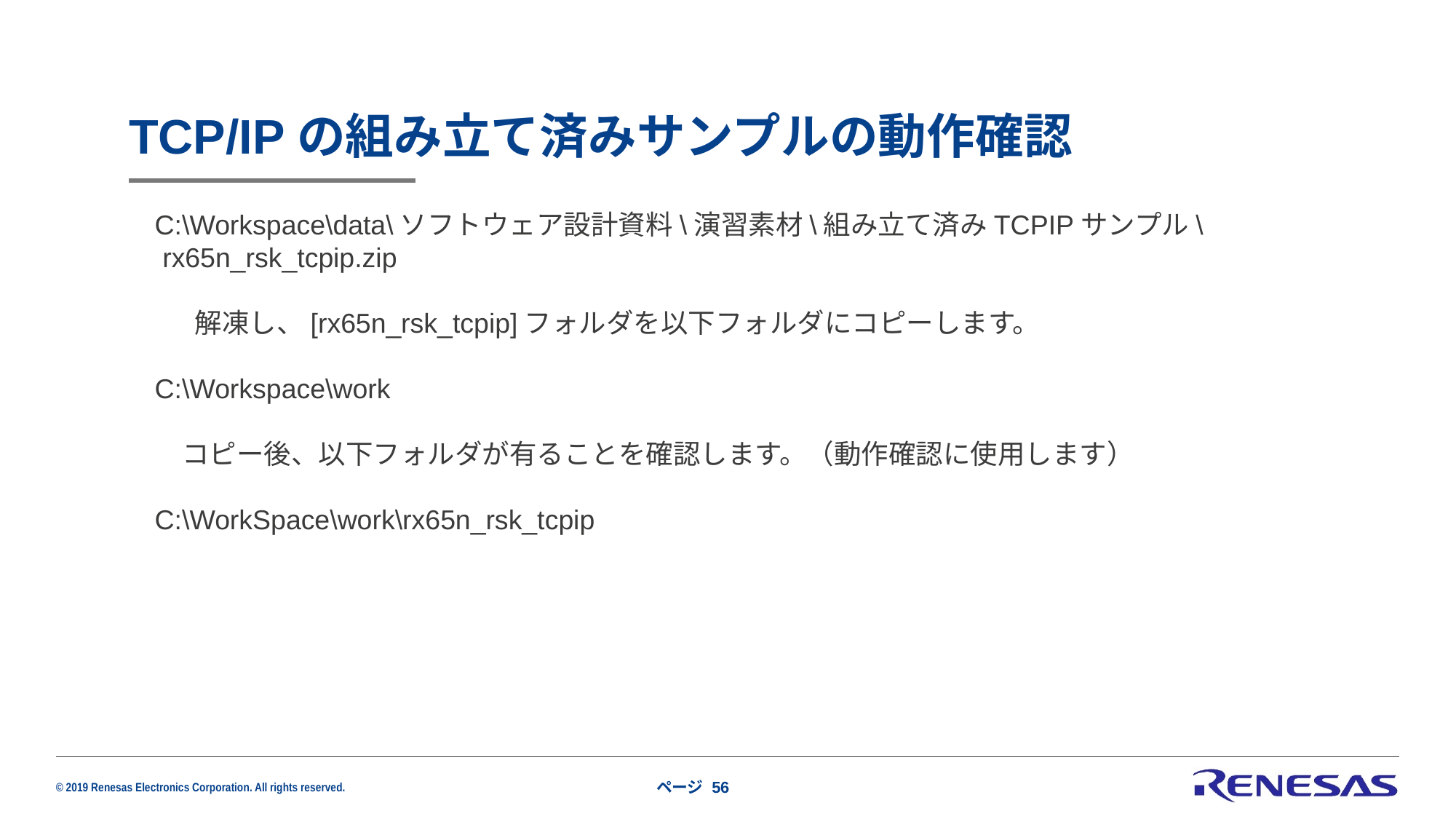

# TCP/IPの組み立て済みサンプルの動作確認
C:\Workspace\data\ソフトウェア設計資料\演習素材\組み立て済みTCPIPサンプル\
 rx65n_rsk_tcpip.zip

 　解凍し、[rx65n_rsk_tcpip]フォルダを以下フォルダにコピーします。

C:\Workspace\work

　コピー後、以下フォルダが有ることを確認します。（動作確認に使用します）

C:\WorkSpace\work\rx65n_rsk_tcpip
ページ 56